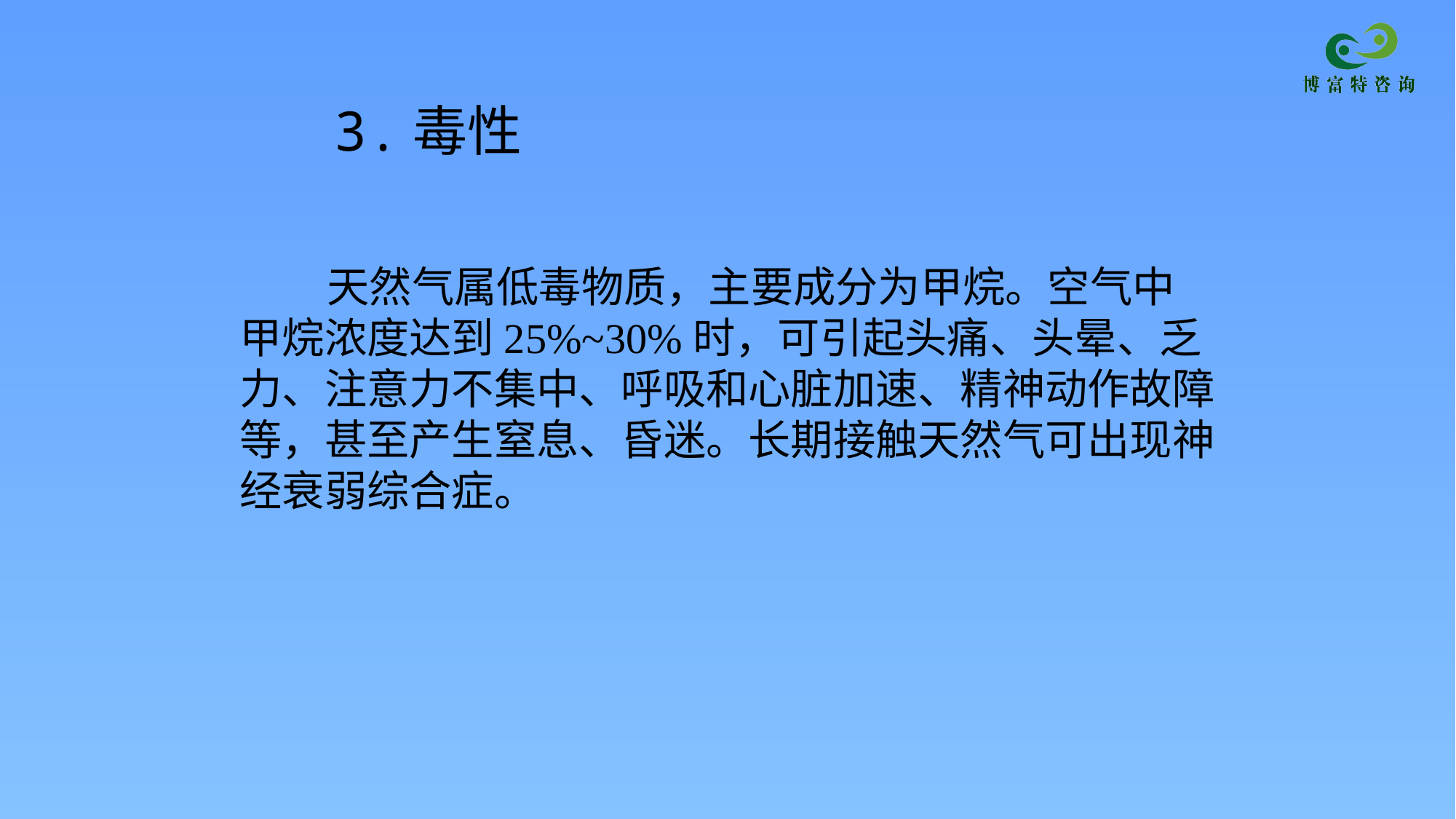

3.毒性
        天然气属低毒物质，主要成分为甲烷。空气中甲烷浓度达到25%~30%时，可引起头痛、头晕、乏力、注意力不集中、呼吸和心脏加速、精神动作故障等，甚至产生窒息、昏迷。长期接触天然气可出现神经衰弱综合症。